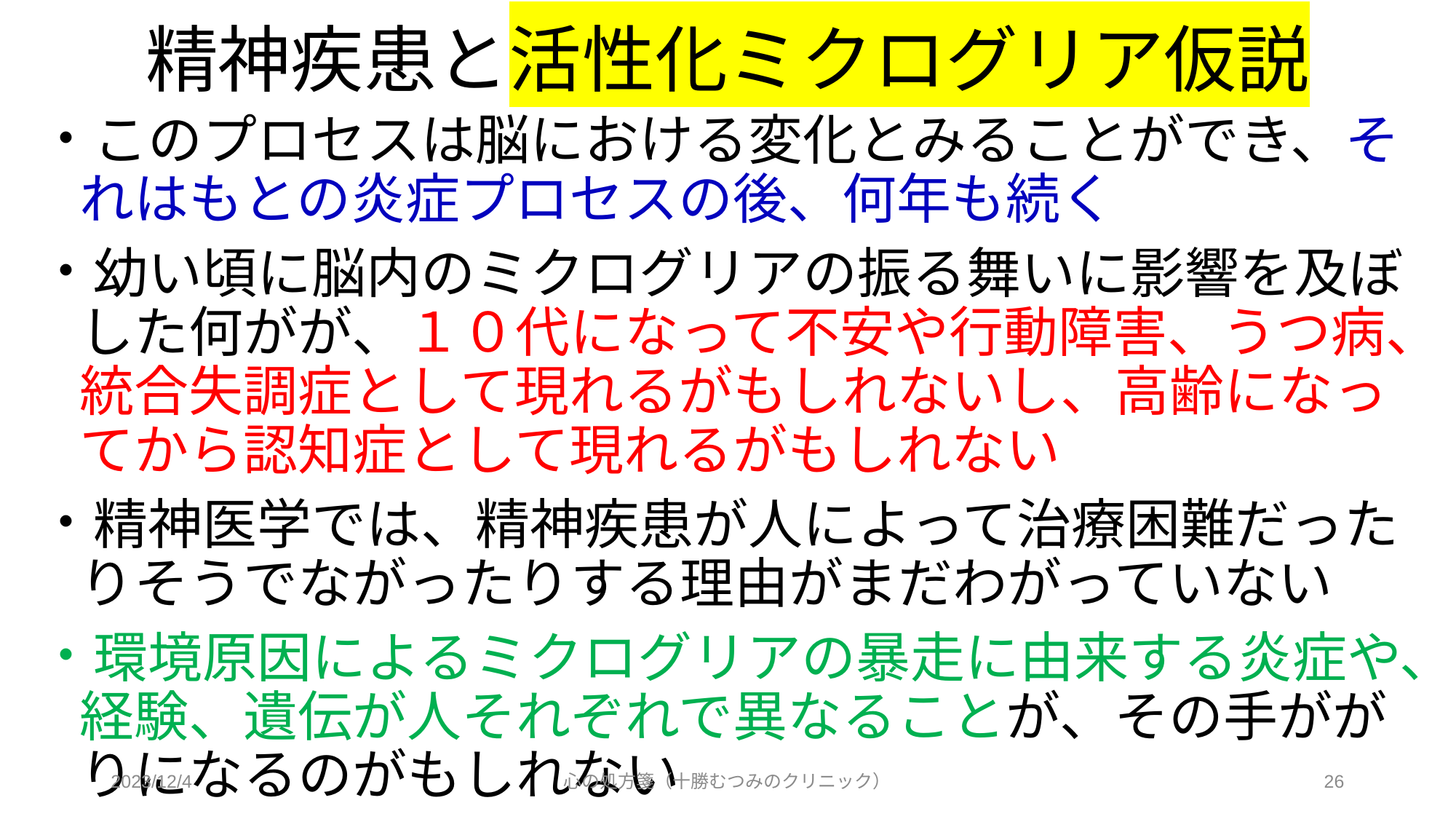

# 精神疾患と活性化ミクログリア仮説
このプロセスは脳における変化とみることができ、それはもとの炎症プロセスの後、何年も続く
幼い頃に脳内のミクログリアの振る舞いに影響を及ぼした何がが、１０代になって不安や行動障害、うつ病、統合失調症として現れるがもしれないし、高齢になってから認知症として現れるがもしれない
精神医学では、精神疾患が人によって治療困難だったりそうでながったりする理由がまだわがっていない
環境原因によるミクログリアの暴走に由来する炎症や、経験、遺伝が人それぞれで異なることが、その手ががりになるのがもしれない
2023/12/4
心の処方箋（十勝むつみのクリニック）
26